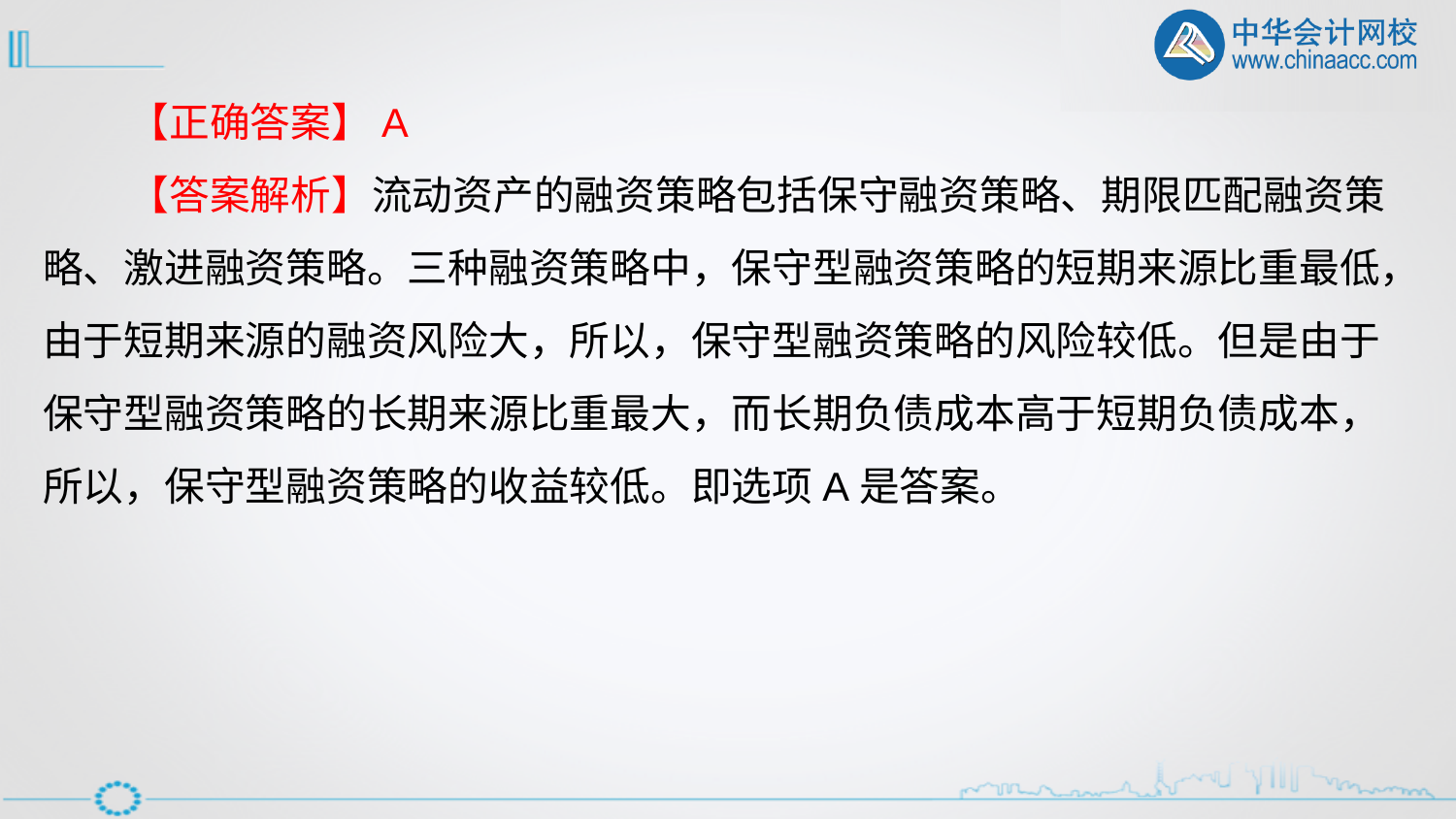

【正确答案】A
【答案解析】流动资产的融资策略包括保守融资策略、期限匹配融资策略、激进融资策略。三种融资策略中，保守型融资策略的短期来源比重最低，由于短期来源的融资风险大，所以，保守型融资策略的风险较低。但是由于保守型融资策略的长期来源比重最大，而长期负债成本高于短期负债成本，所以，保守型融资策略的收益较低。即选项A是答案。